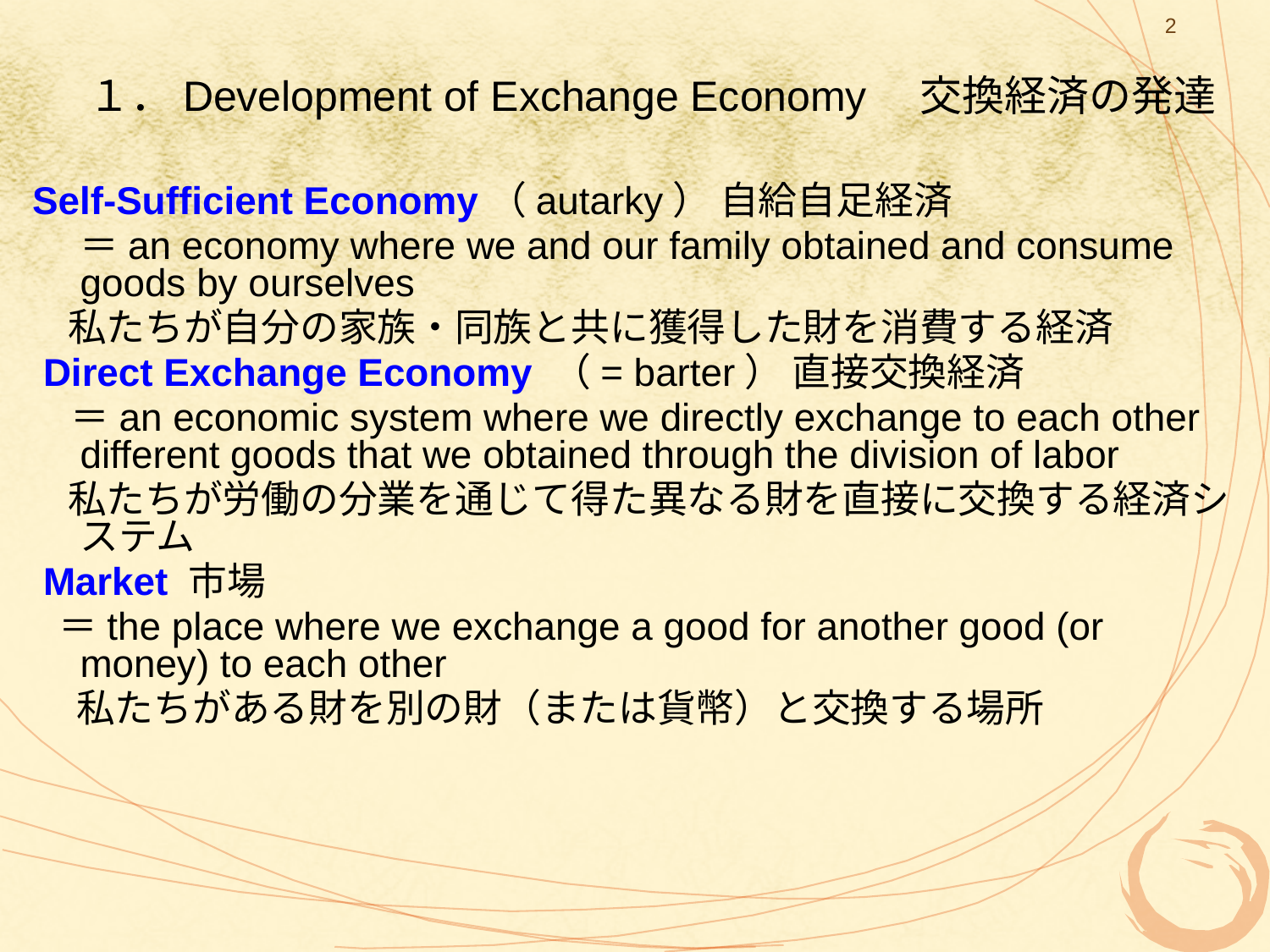

2
# １．Development of Exchange Economy　交換経済の発達
Self-Sufficient Economy（autarky） 自給自足経済
	＝an economy where we and our family obtained and consume goods by ourselves
   私たちが自分の家族・同族と共に獲得した財を消費する経済
 Direct Exchange Economy （= barter） 直接交換経済
　＝an economic system where we directly exchange to each other different goods that we obtained through the division of labor
   私たちが労働の分業を通じて得た異なる財を直接に交換する経済システム
 Market 市場
  ＝the place where we exchange a good for another good (or money) to each other
    私たちがある財を別の財（または貨幣）と交換する場所